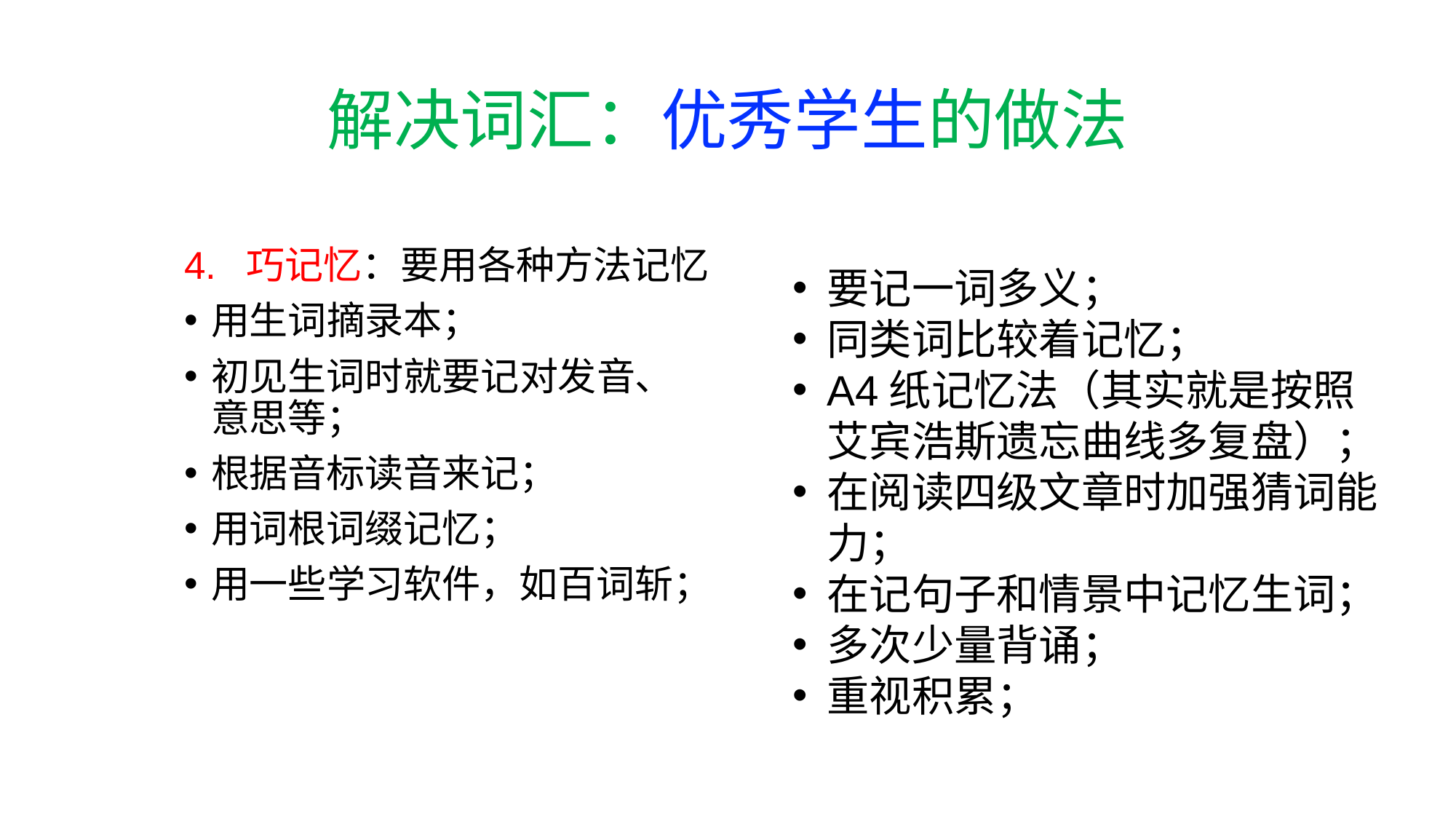

# 解决词汇：优秀学生的做法
4.  巧记忆：要用各种方法记忆
用生词摘录本；
初见生词时就要记对发音、意思等；
根据音标读音来记；
用词根词缀记忆；
用一些学习软件，如百词斩；

要记一词多义；
同类词比较着记忆；
A4纸记忆法（其实就是按照艾宾浩斯遗忘曲线多复盘）；
在阅读四级文章时加强猜词能力；
在记句子和情景中记忆生词；
多次少量背诵；
重视积累；